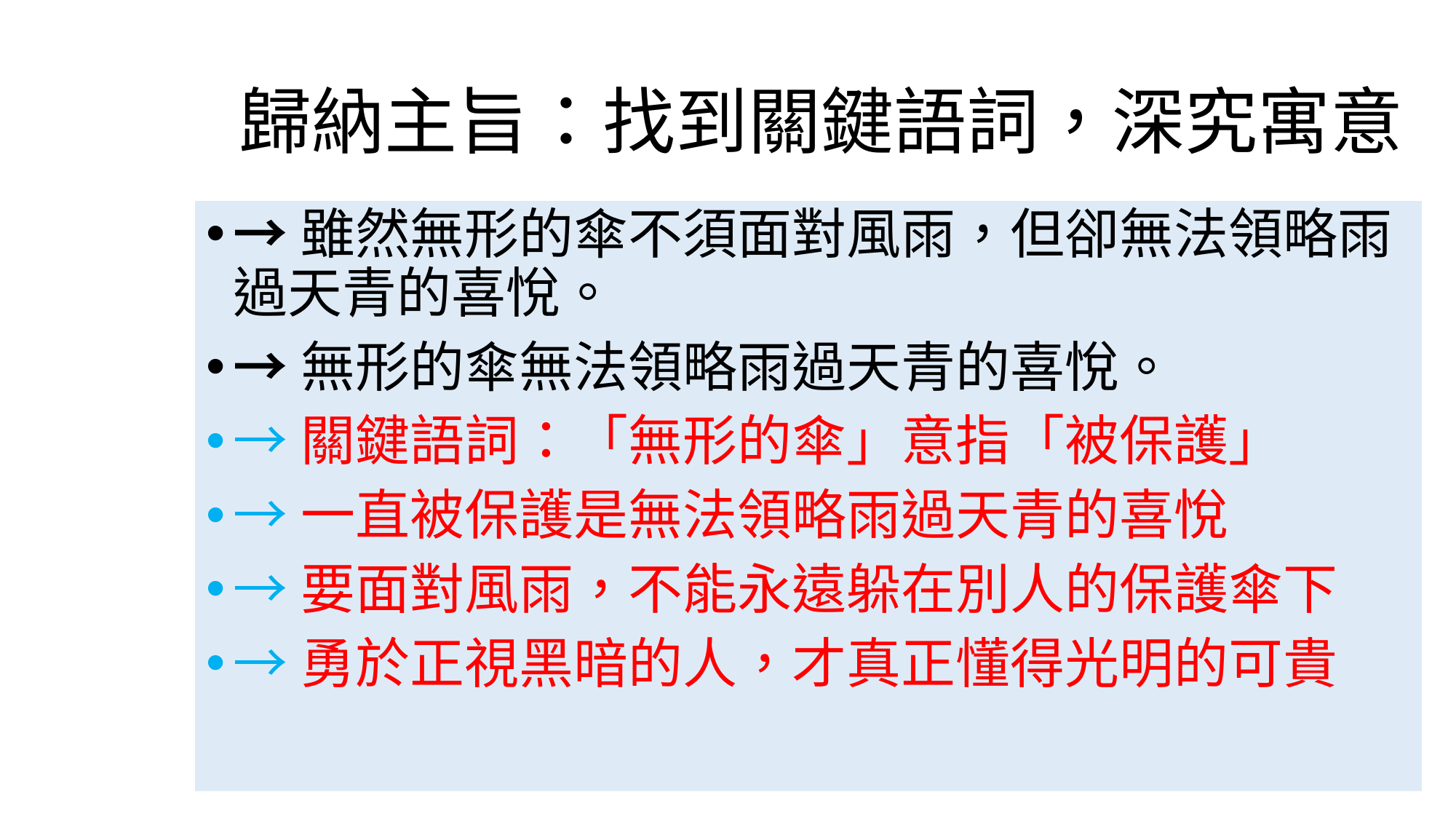

# 歸納主旨：找到關鍵語詞，深究寓意
→雖然無形的傘不須面對風雨，但卻無法領略雨過天青的喜悅。
→無形的傘無法領略雨過天青的喜悅。
→關鍵語詞：「無形的傘」意指「被保護」
→一直被保護是無法領略雨過天青的喜悅
→要面對風雨，不能永遠躲在別人的保護傘下
→勇於正視黑暗的人，才真正懂得光明的可貴